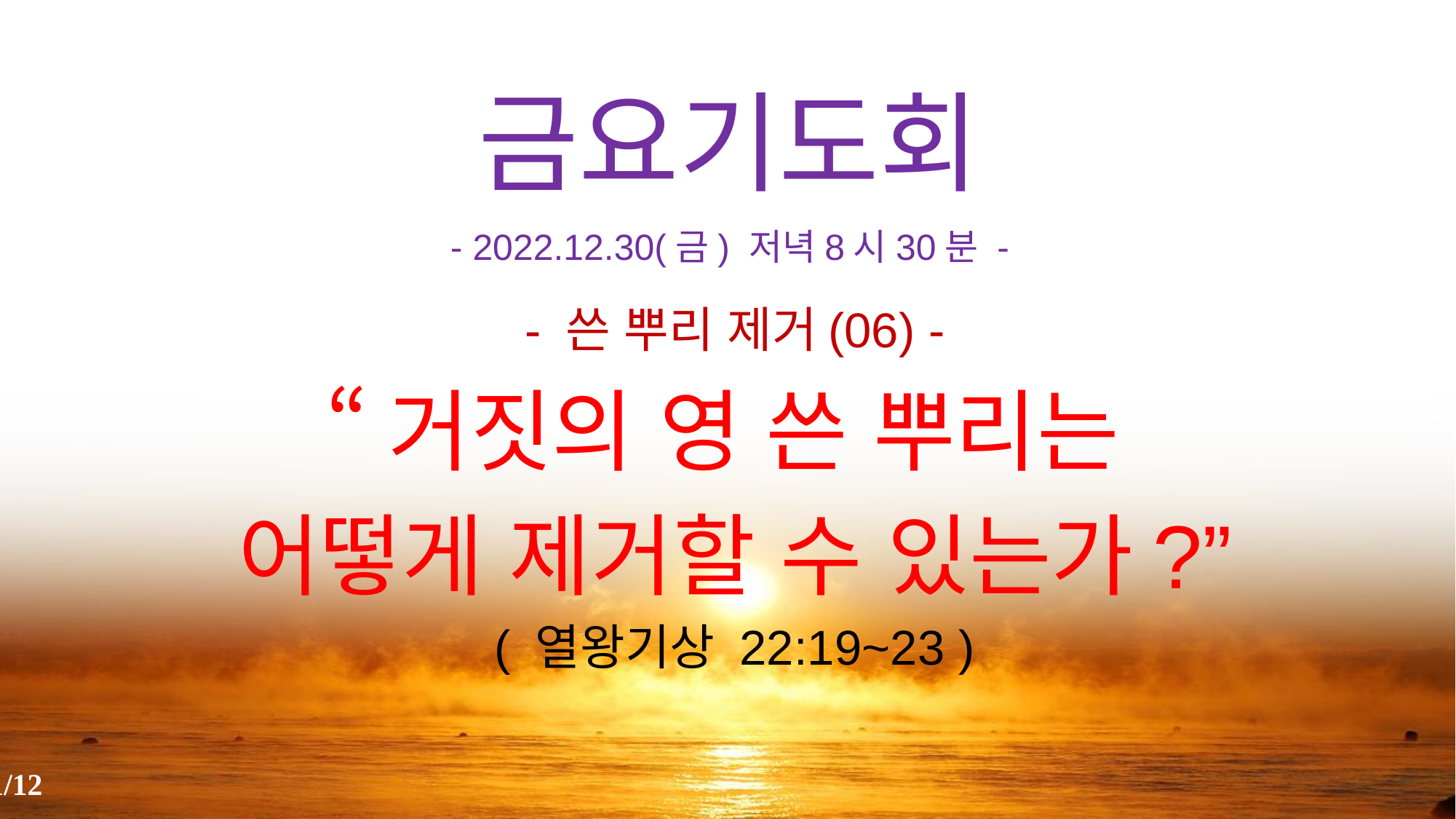

# 금요기도회
- 2022.12.30(금) 저녁8시30분 -
- 쓴 뿌리 제거(06) -
“거짓의 영 쓴 뿌리는
어떻게 제거할 수 있는가?”
( 열왕기상 22:19~23 )